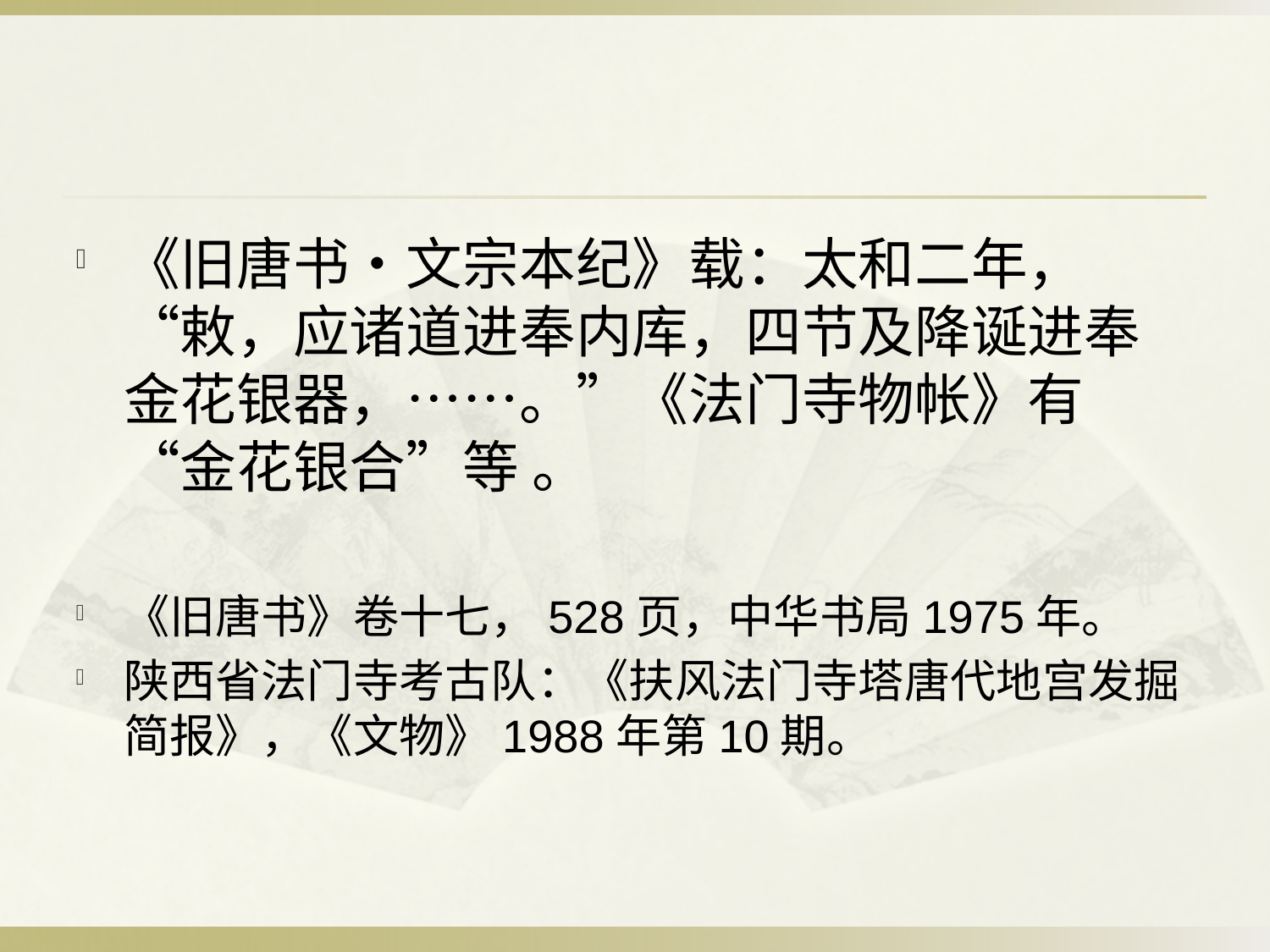

#
《旧唐书•文宗本纪》载：太和二年，“敕，应诸道进奉内库，四节及降诞进奉金花银器，……。”《法门寺物帐》有“金花银合”等 。

《旧唐书》卷十七，528页，中华书局1975年。
陕西省法门寺考古队：《扶风法门寺塔唐代地宫发掘简报》，《文物》1988年第10期。